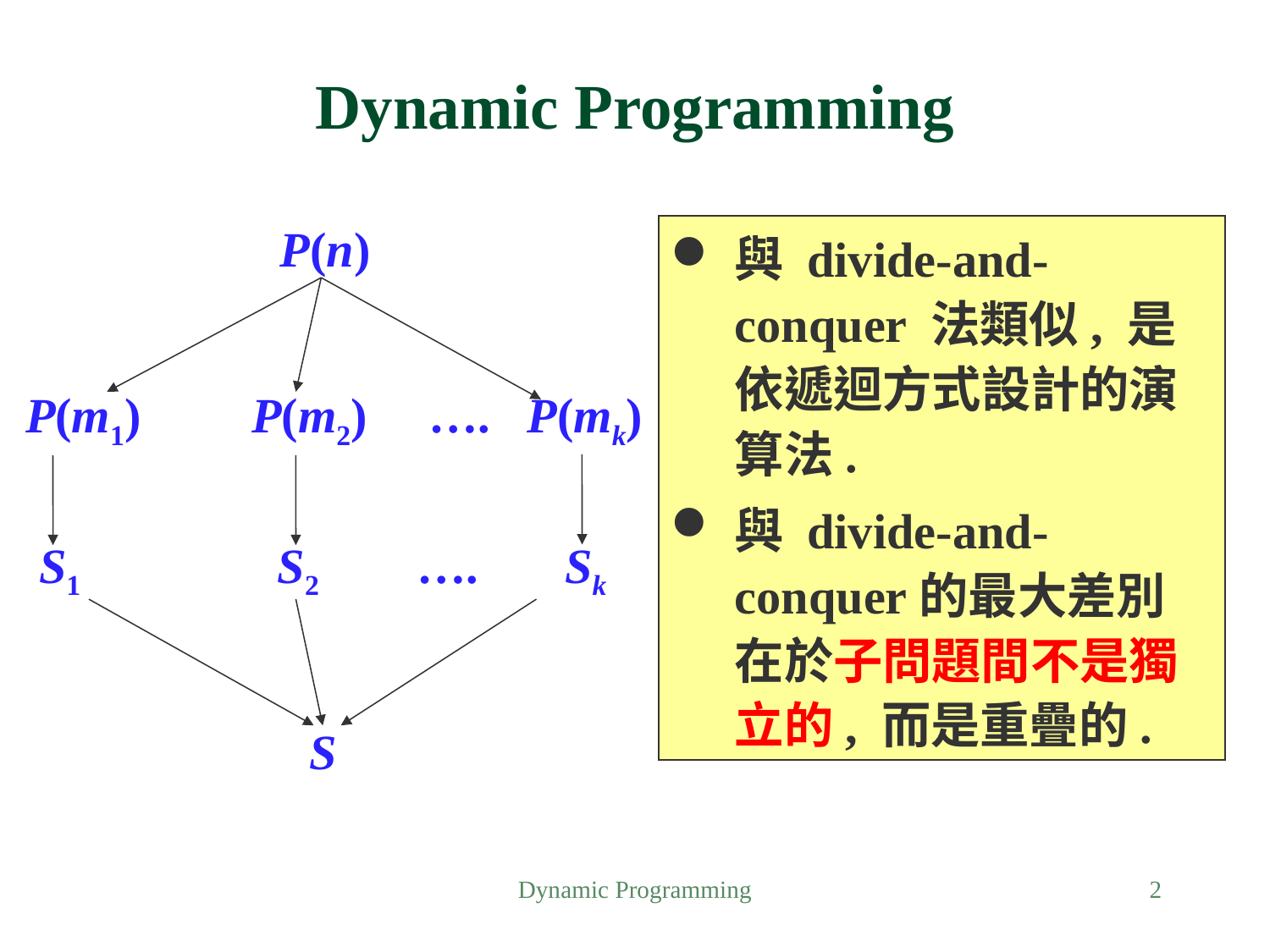

# Dynamic Programming
P(n)

P(m1)         P(m2)     ….   P(mk)

S1                S2        ….       Sk

S
與 divide-and-conquer 法類似, 是依遞迴方式設計的演算法.
與 divide-and-conquer的最大差別在於子問題間不是獨立的, 而是重疊的.
Dynamic Programming
2